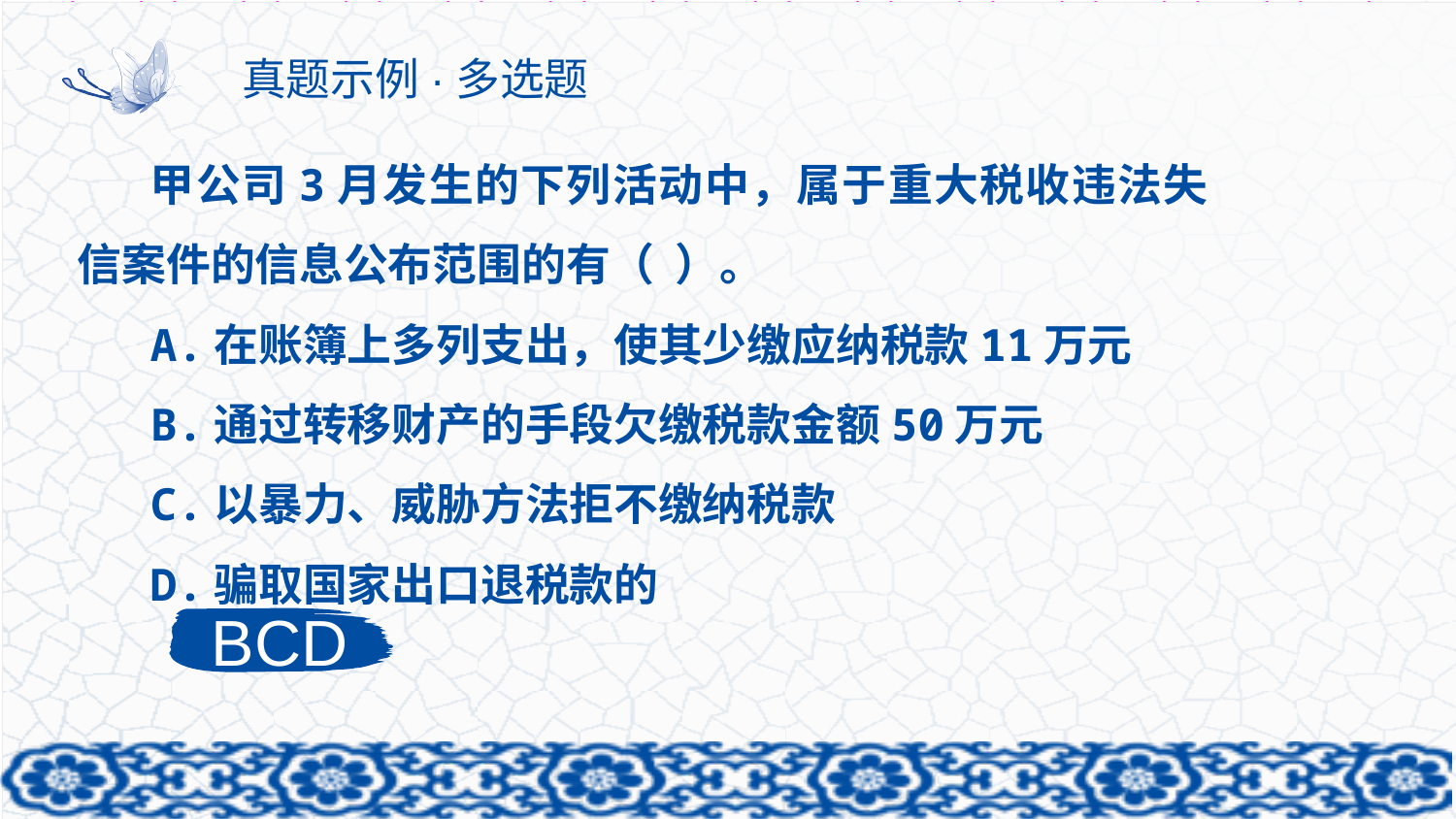

# 真题示例·多选题
甲公司3月发生的下列活动中，属于重大税收违法失信案件的信息公布范围的有（  ）。
A.在账簿上多列支出，使其少缴应纳税款11万元
B.通过转移财产的手段欠缴税款金额50万元
C.以暴力、威胁方法拒不缴纳税款
D.骗取国家出口退税款的
BCD